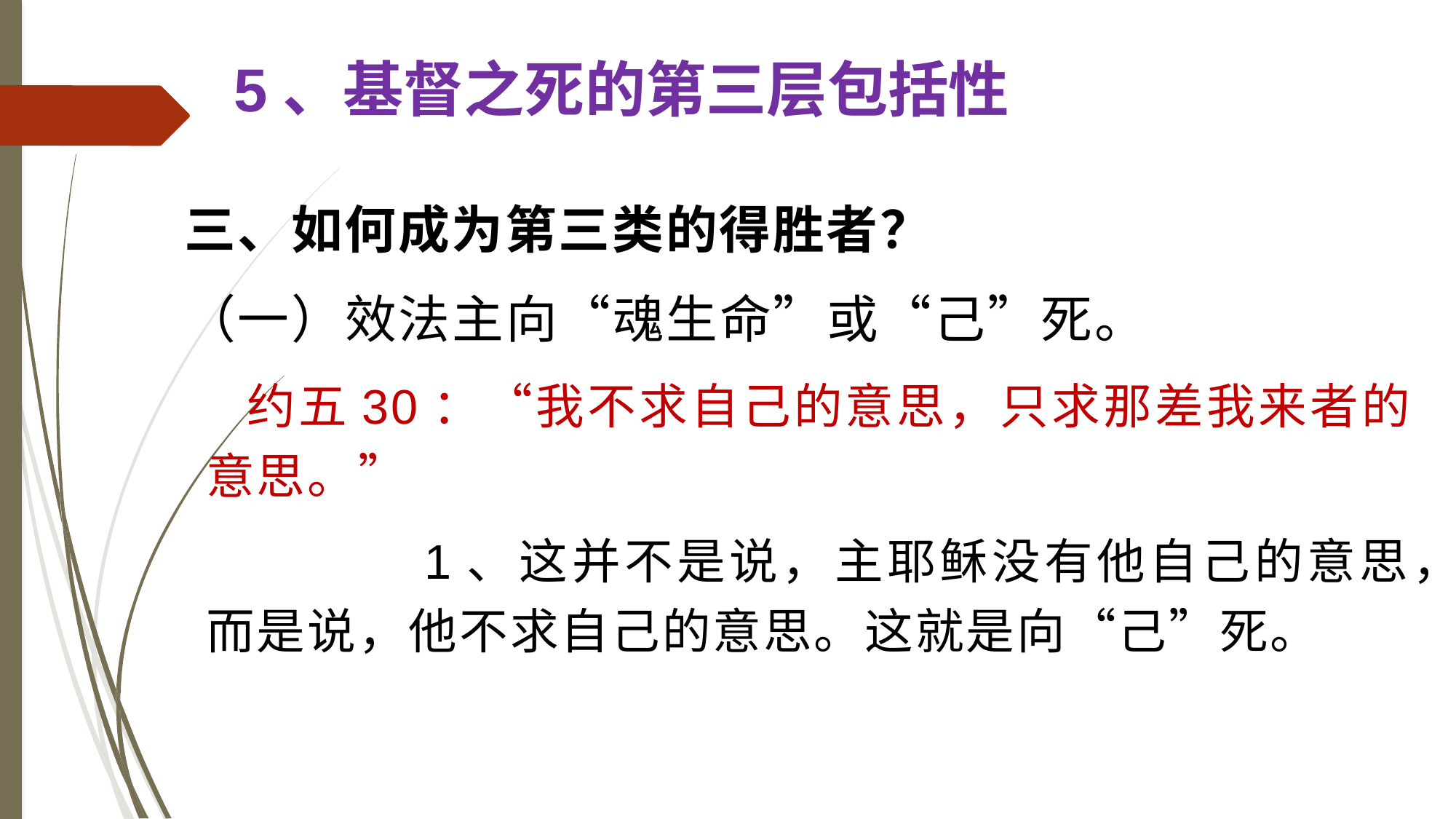

# 5、基督之死的第三层包括性
三、如何成为第三类的得胜者？
（一）效法主向“魂生命”或“己”死。
  约五30：“我不求自己的意思，只求那差我来者的意思。”
		1、这并不是说，主耶稣没有他自己的意思，而是说，他不求自己的意思。这就是向“己”死。